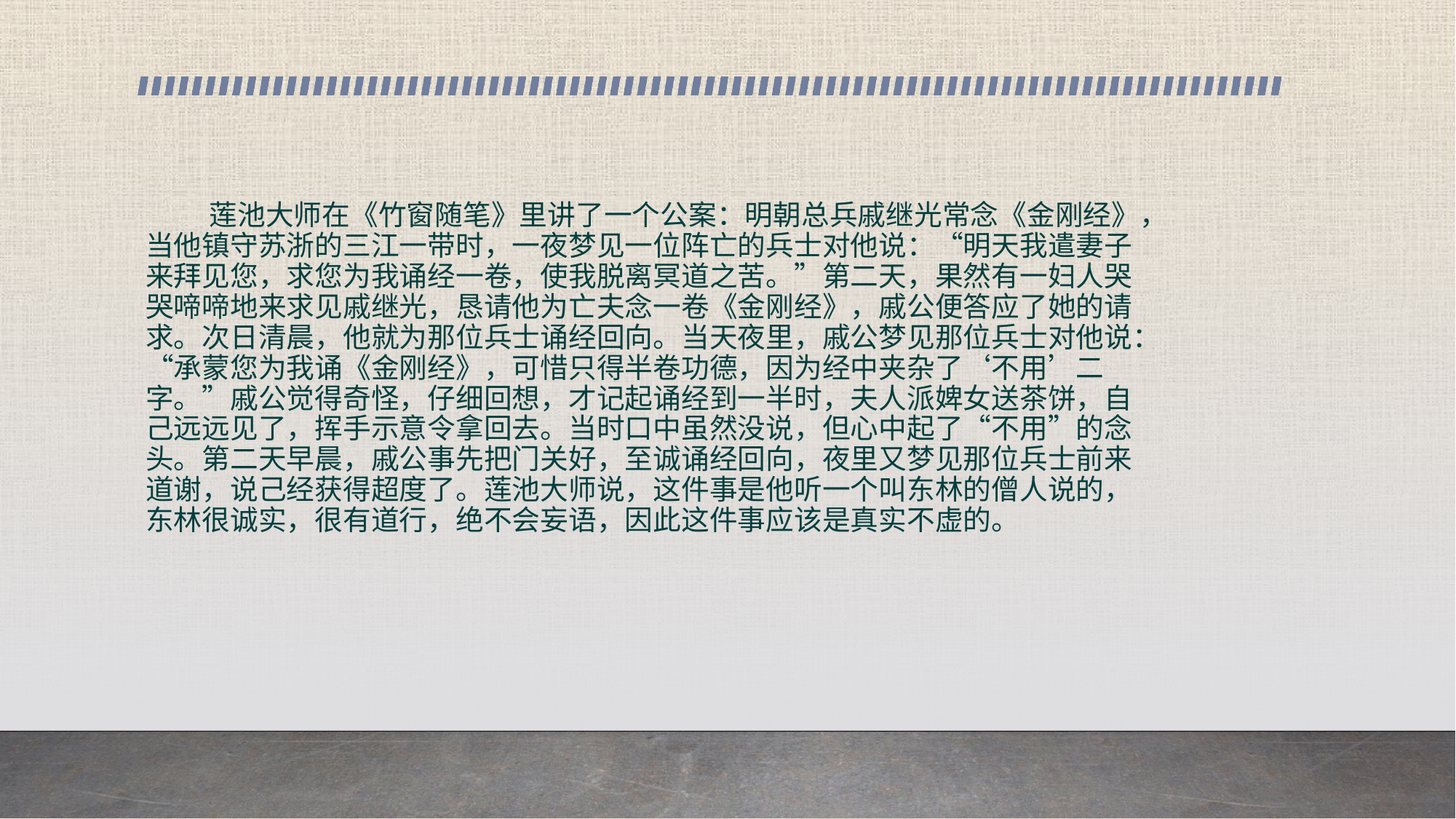

# 莲池大师在《竹窗随笔》里讲了一个公案：明朝总兵戚继光常念《金刚经》，当他镇守苏浙的三江一带时，一夜梦见一位阵亡的兵士对他说：“明天我遣妻子来拜见您，求您为我诵经一卷，使我脱离冥道之苦。”第二天，果然有一妇人哭哭啼啼地来求见戚继光，恳请他为亡夫念一卷《金刚经》，戚公便答应了她的请求。次日清晨，他就为那位兵士诵经回向。当天夜里，戚公梦见那位兵士对他说：“承蒙您为我诵《金刚经》，可惜只得半卷功德，因为经中夹杂了‘不用’二字。”戚公觉得奇怪，仔细回想，才记起诵经到一半时，夫人派婢女送茶饼，自己远远见了，挥手示意令拿回去。当时口中虽然没说，但心中起了“不用”的念头。第二天早晨，戚公事先把门关好，至诚诵经回向，夜里又梦见那位兵士前来道谢，说己经获得超度了。莲池大师说，这件事是他听一个叫东林的僧人说的，东林很诚实，很有道行，绝不会妄语，因此这件事应该是真实不虚的。